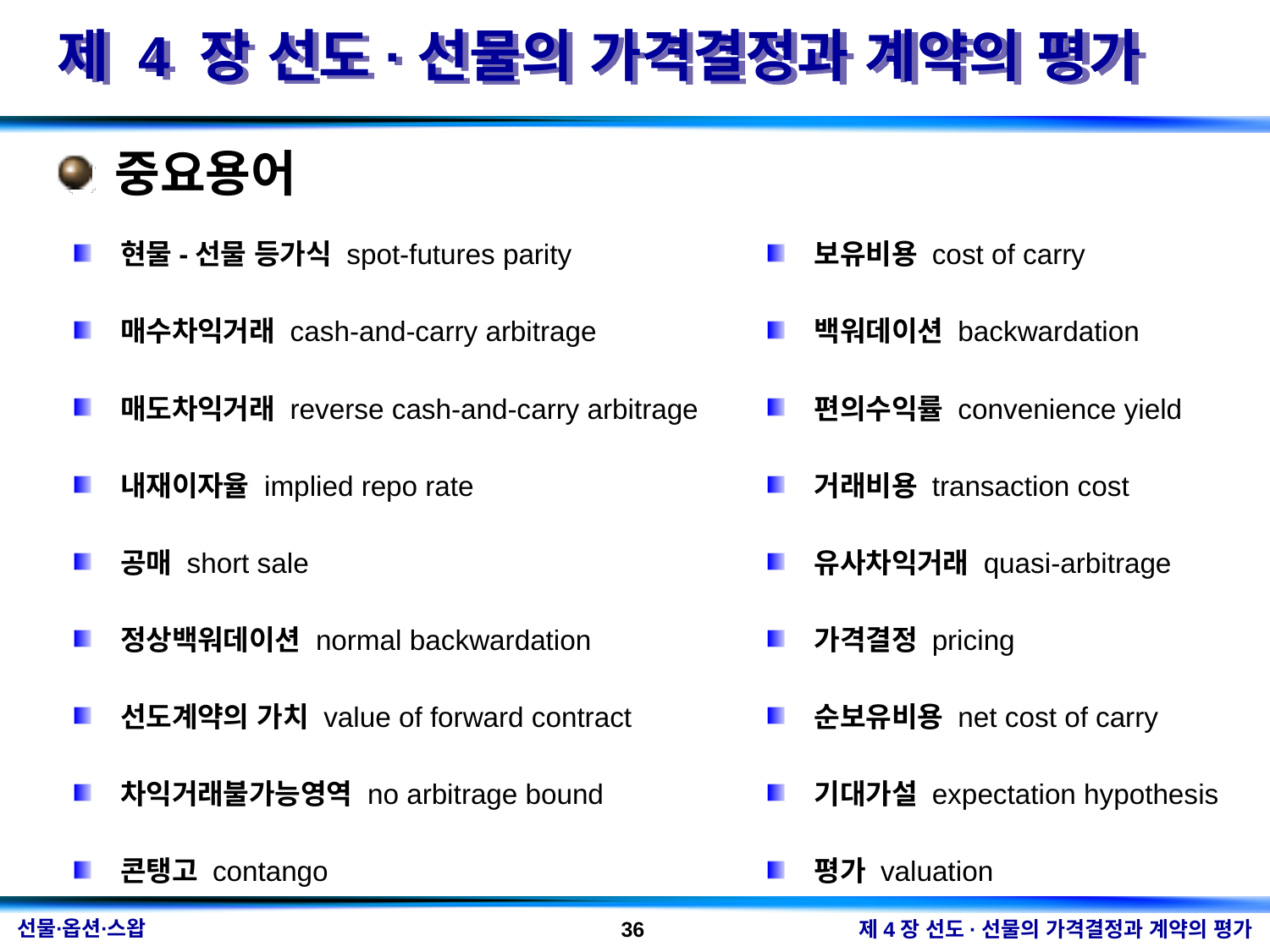

제 4 장 선도·선물의 가격결정과 계약의 평가
 중요용어
현물-선물 등가식 spot-futures parity
매수차익거래 cash-and-carry arbitrage
매도차익거래 reverse cash-and-carry arbitrage
내재이자율 implied repo rate
공매 short sale
정상백워데이션 normal backwardation
선도계약의 가치 value of forward contract
차익거래불가능영역 no arbitrage bound
콘탱고 contango
보유비용 cost of carry
백워데이션 backwardation
편의수익률 convenience yield
거래비용 transaction cost
유사차익거래 quasi-arbitrage
가격결정 pricing
순보유비용 net cost of carry
기대가설 expectation hypothesis
평가 valuation
36